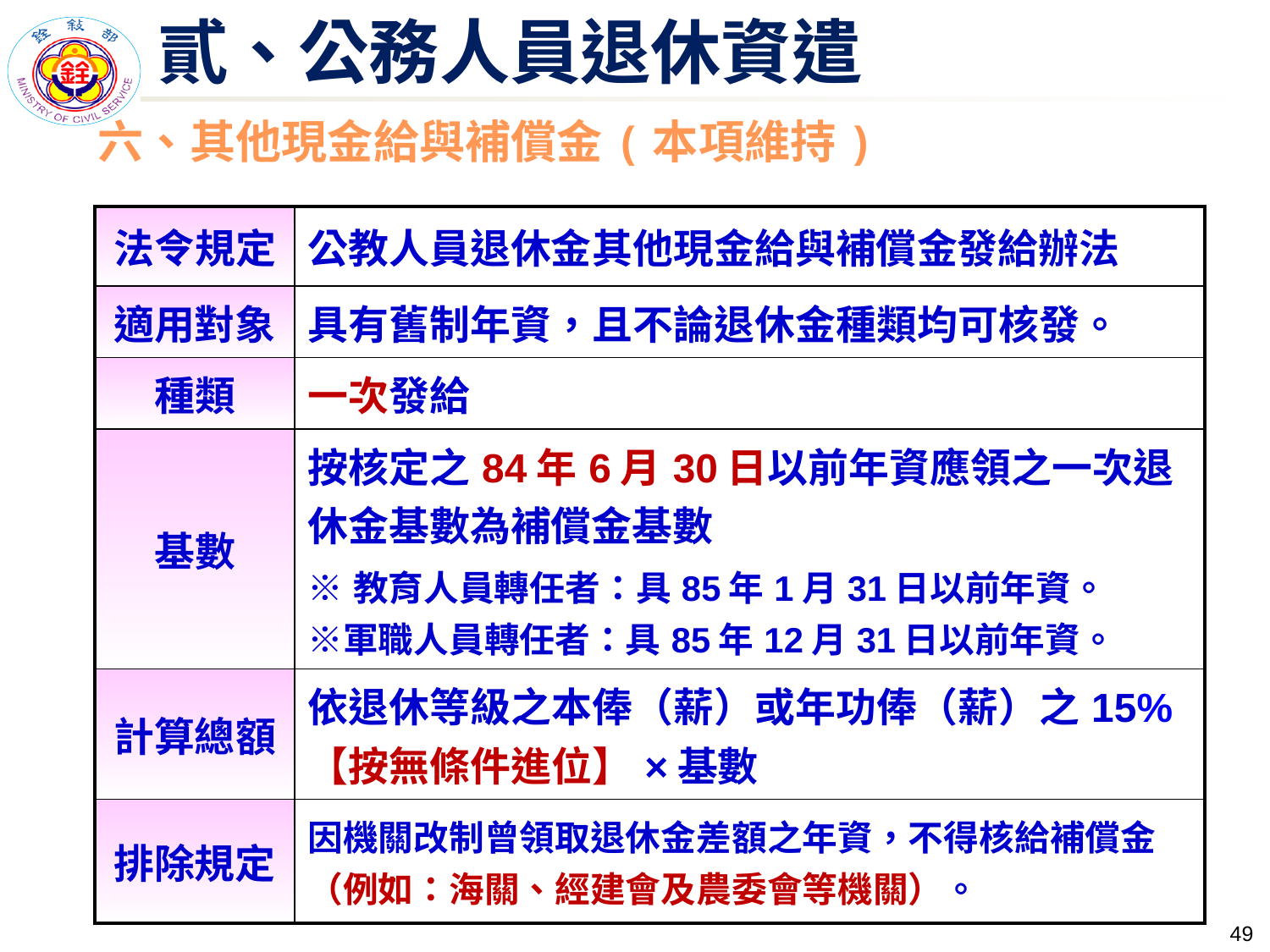

# 貳、公務人員退休資遣
六、其他現金給與補償金(本項維持)
| 法令規定 | 公教人員退休金其他現金給與補償金發給辦法 |
| --- | --- |
| 適用對象 | 具有舊制年資，且不論退休金種類均可核發。 |
| 種類 | 一次發給 |
| 基數 | 按核定之84年6月30日以前年資應領之一次退休金基數為補償金基數 ※教育人員轉任者：具85年1月31日以前年資。 ※軍職人員轉任者：具85年12月31日以前年資。 |
| 計算總額 | 依退休等級之本俸（薪）或年功俸（薪）之15%【按無條件進位】×基數 |
| 排除規定 | 因機關改制曾領取退休金差額之年資，不得核給補償金（例如：海關、經建會及農委會等機關）。 |
49